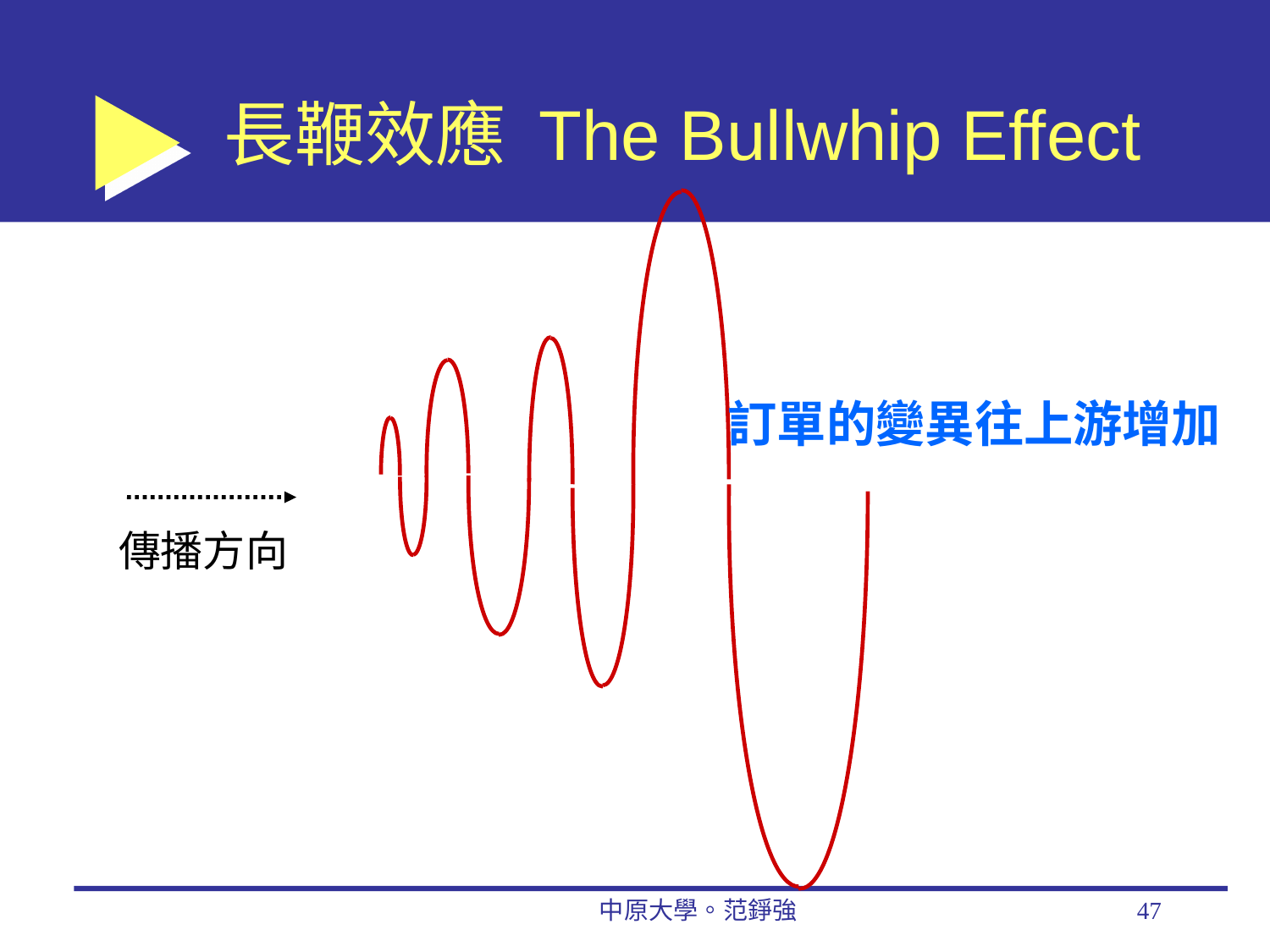

# 長鞭效應 The Bullwhip Effect

訂單的變異往上游增加

傳播方向
中原大學。范錚強
47